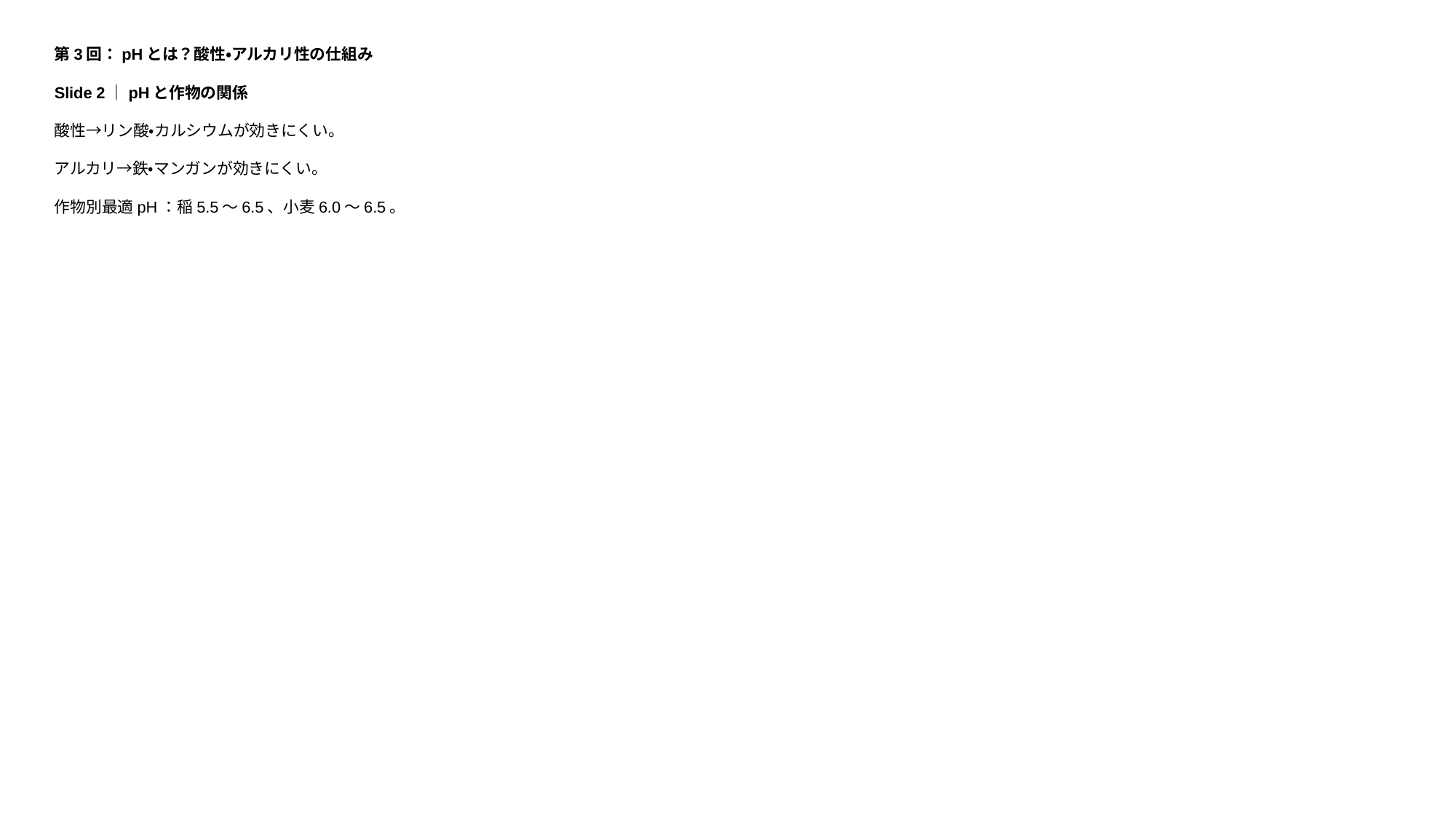

第3回：pHとは？酸性・アルカリ性の仕組み

Slide 2｜pHと作物の関係

酸性→リン酸・カルシウムが効きにくい。

アルカリ→鉄・マンガンが効きにくい。

作物別最適pH：稲5.5〜6.5、小麦6.0〜6.5。